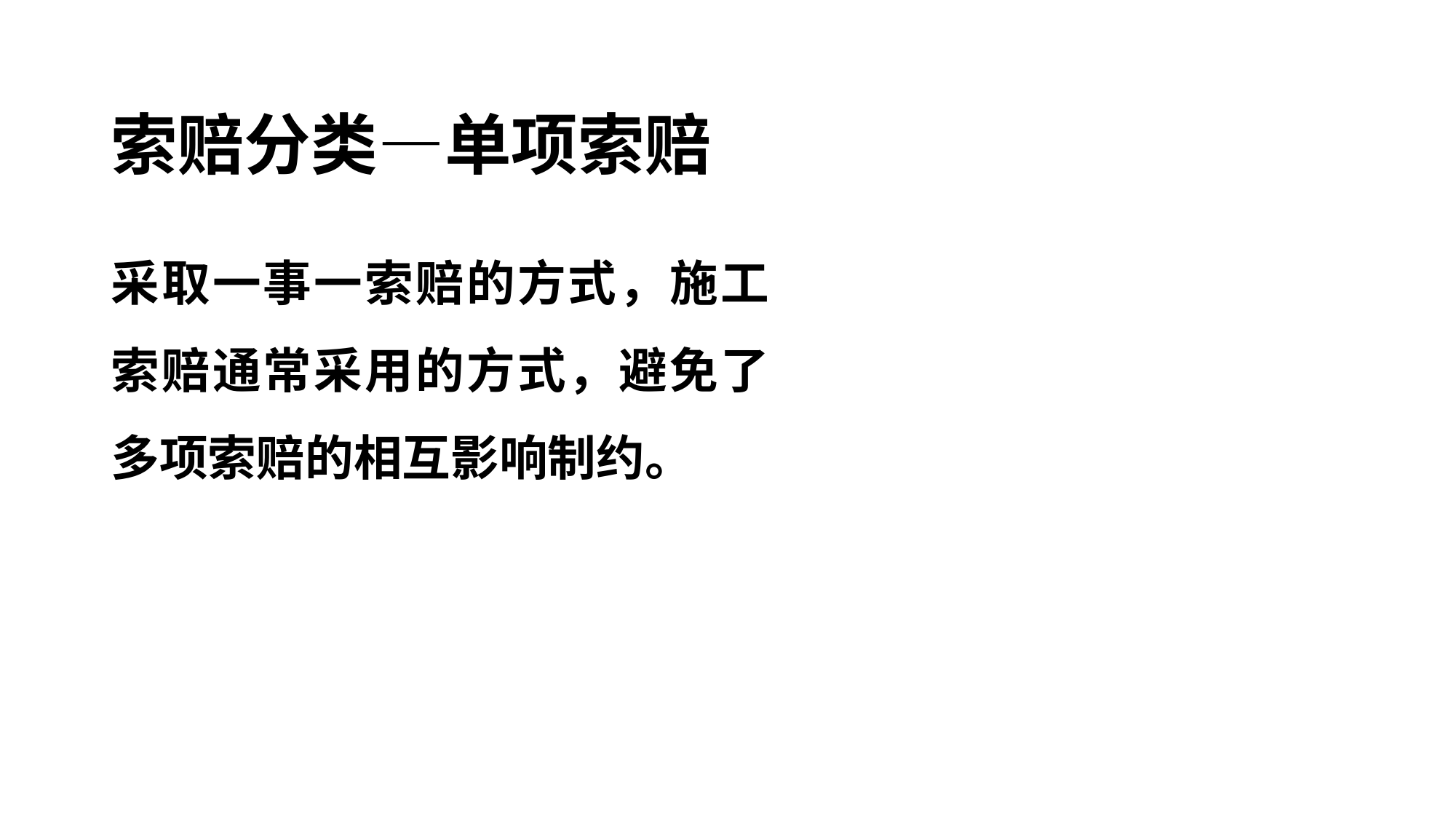

# 索赔分类—单项索赔
采取一事一索赔的方式，施工索赔通常采用的方式，避免了多项索赔的相互影响制约。